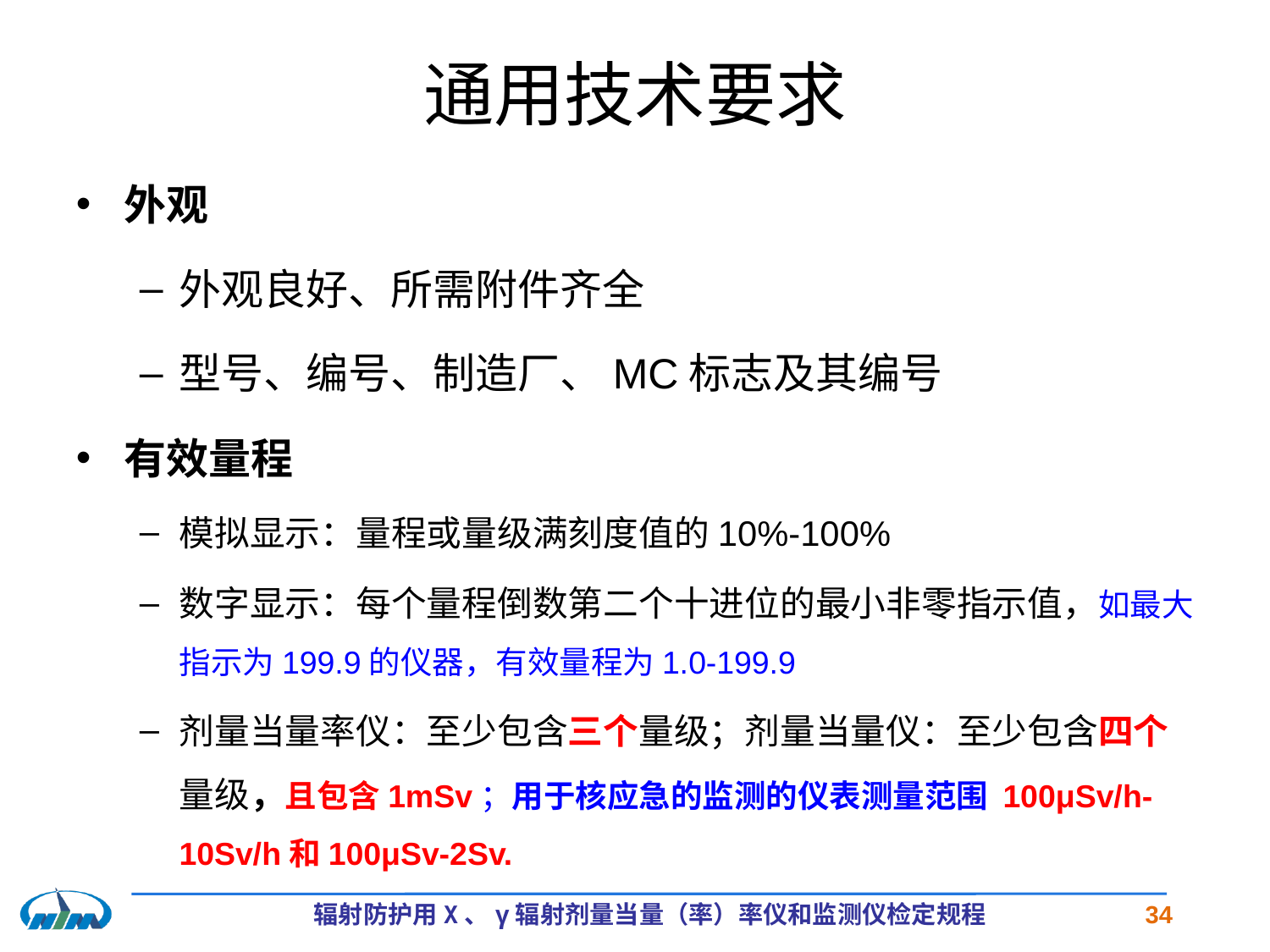

# 通用技术要求
外观
外观良好、所需附件齐全
型号、编号、制造厂、MC标志及其编号
有效量程
模拟显示：量程或量级满刻度值的10%-100%
数字显示：每个量程倒数第二个十进位的最小非零指示值，如最大指示为199.9的仪器，有效量程为1.0-199.9
剂量当量率仪：至少包含三个量级；剂量当量仪：至少包含四个量级，且包含1mSv；用于核应急的监测的仪表测量范围 100μSv/h-10Sv/h和100μSv-2Sv.